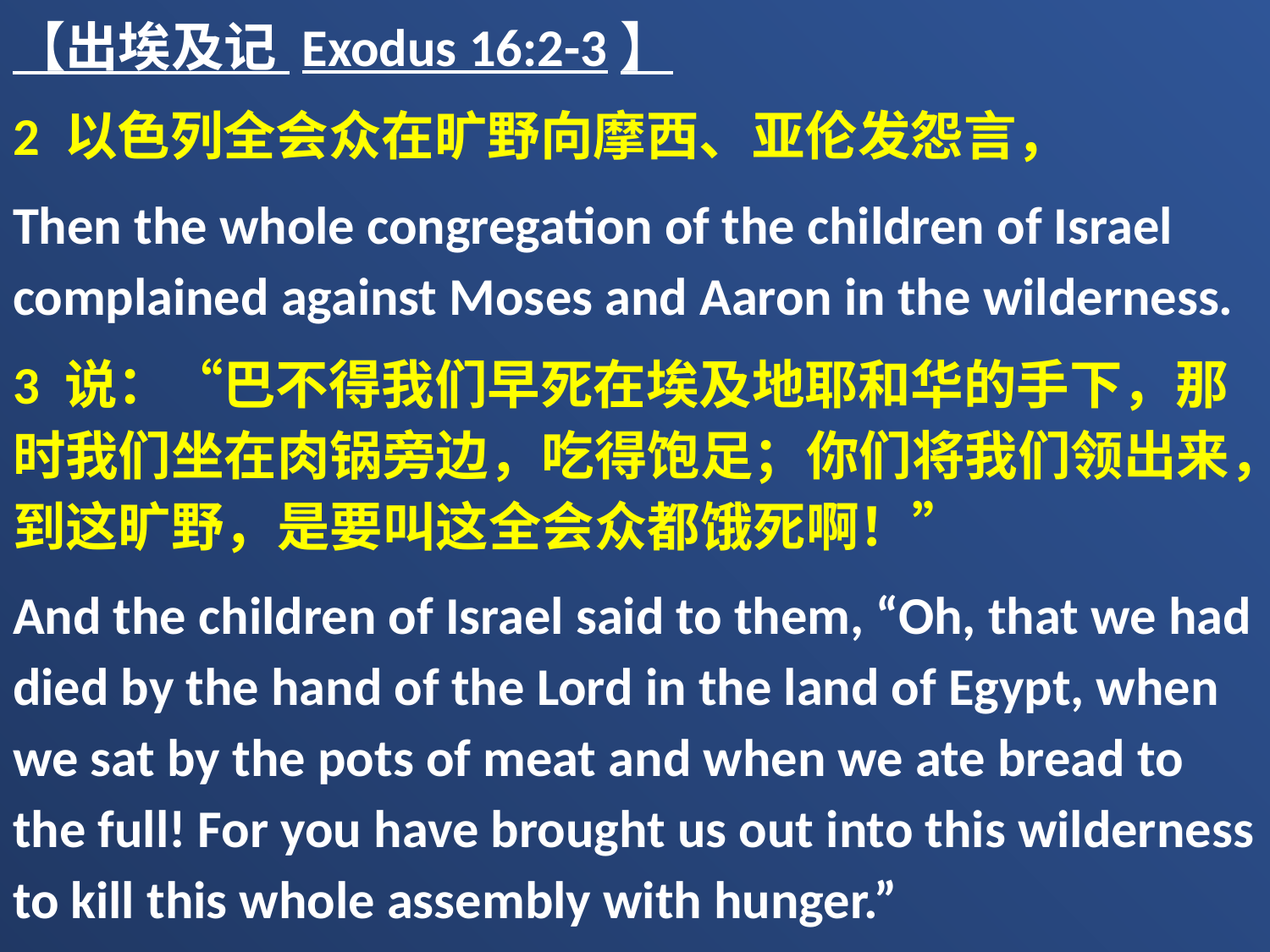

【出埃及记 Exodus 16:2-3】
2 以色列全会众在旷野向摩西、亚伦发怨言，
Then the whole congregation of the children of Israel complained against Moses and Aaron in the wilderness.
3 说：“巴不得我们早死在埃及地耶和华的手下，那时我们坐在肉锅旁边，吃得饱足；你们将我们领出来，到这旷野，是要叫这全会众都饿死啊！”
And the children of Israel said to them, “Oh, that we had died by the hand of the Lord in the land of Egypt, when we sat by the pots of meat and when we ate bread to the full! For you have brought us out into this wilderness to kill this whole assembly with hunger.”